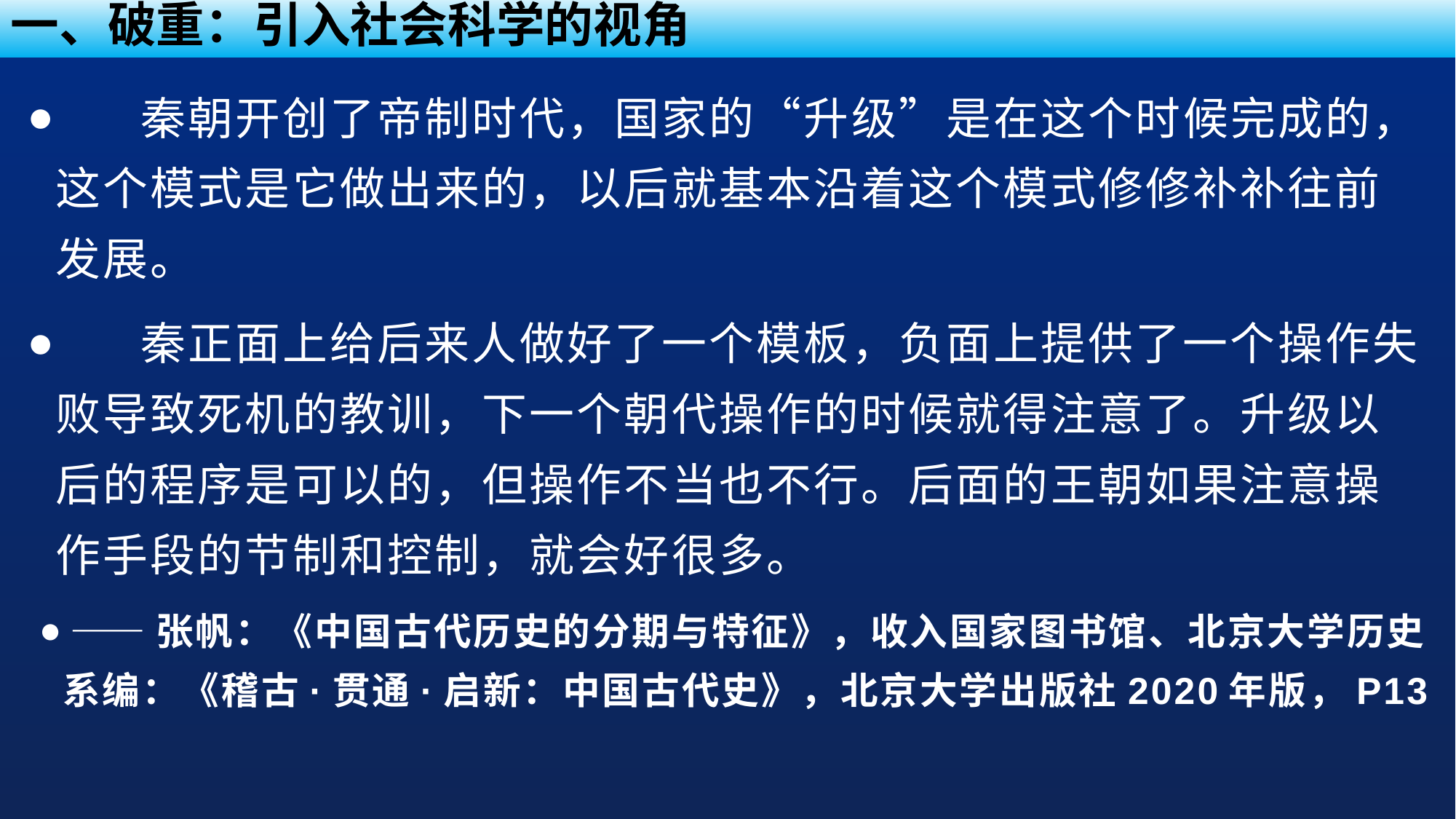

一、破重：引入社会科学的视角
      秦朝开创了帝制时代，国家的“升级”是在这个时候完成的，这个模式是它做出来的，以后就基本沿着这个模式修修补补往前发展。
      秦正面上给后来人做好了一个模板，负面上提供了一个操作失败导致死机的教训，下一个朝代操作的时候就得注意了。升级以后的程序是可以的，但操作不当也不行。后面的王朝如果注意操作手段的节制和控制，就会好很多。
——张帆：《中国古代历史的分期与特征》，收入国家图书馆、北京大学历史系编：《稽古·贯通·启新：中国古代史》，北京大学出版社2020年版，P13